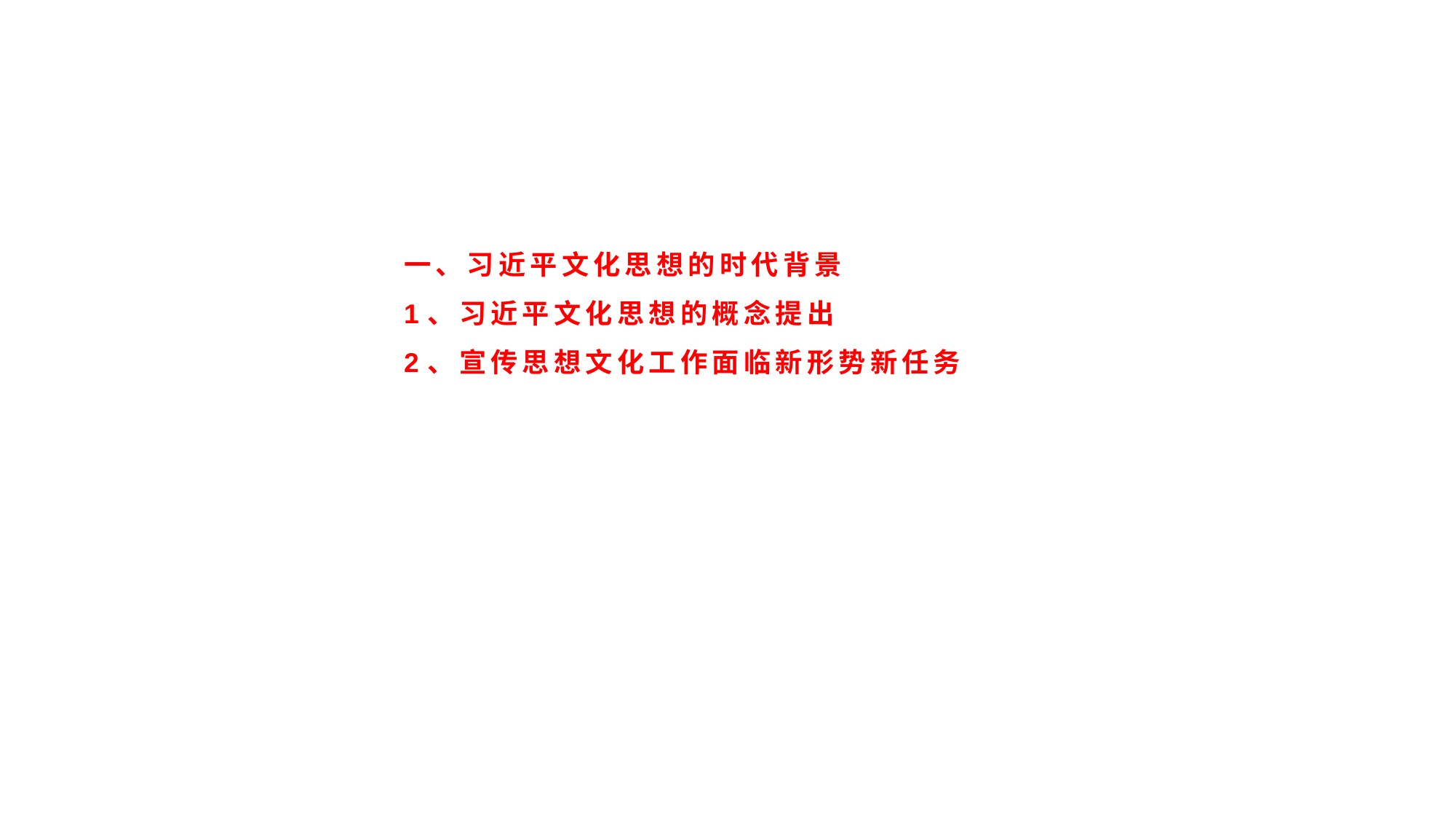

# 一、习近平文化思想的时代背景 1、习近平文化思想的概念提出 2、宣传思想文化工作面临新形势新任务